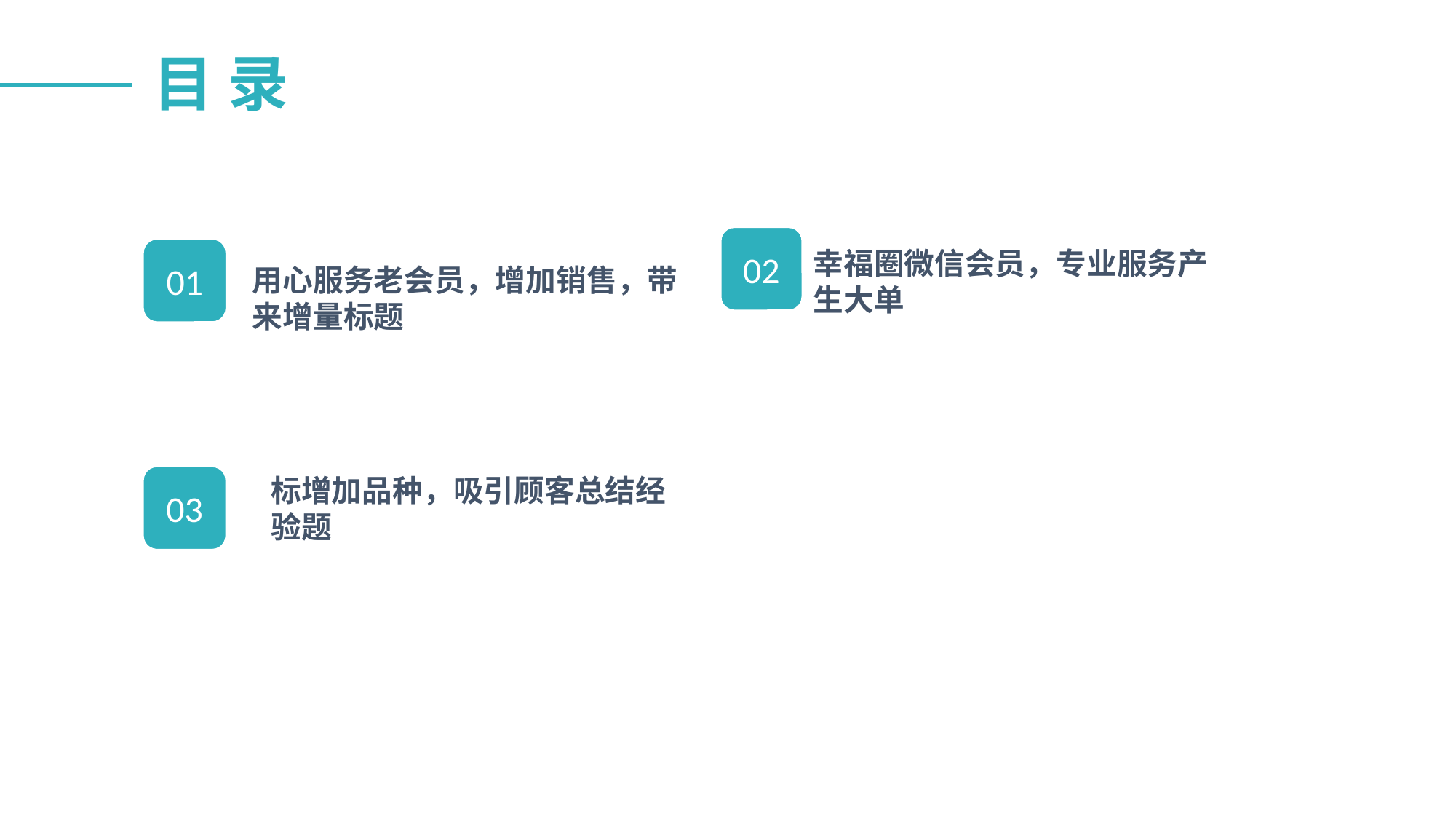

目 录
02
幸福圈微信会员，专业服务产生大单
01
用心服务老会员，增加销售，带来增量标题
标增加品种，吸引顾客总结经验题
03